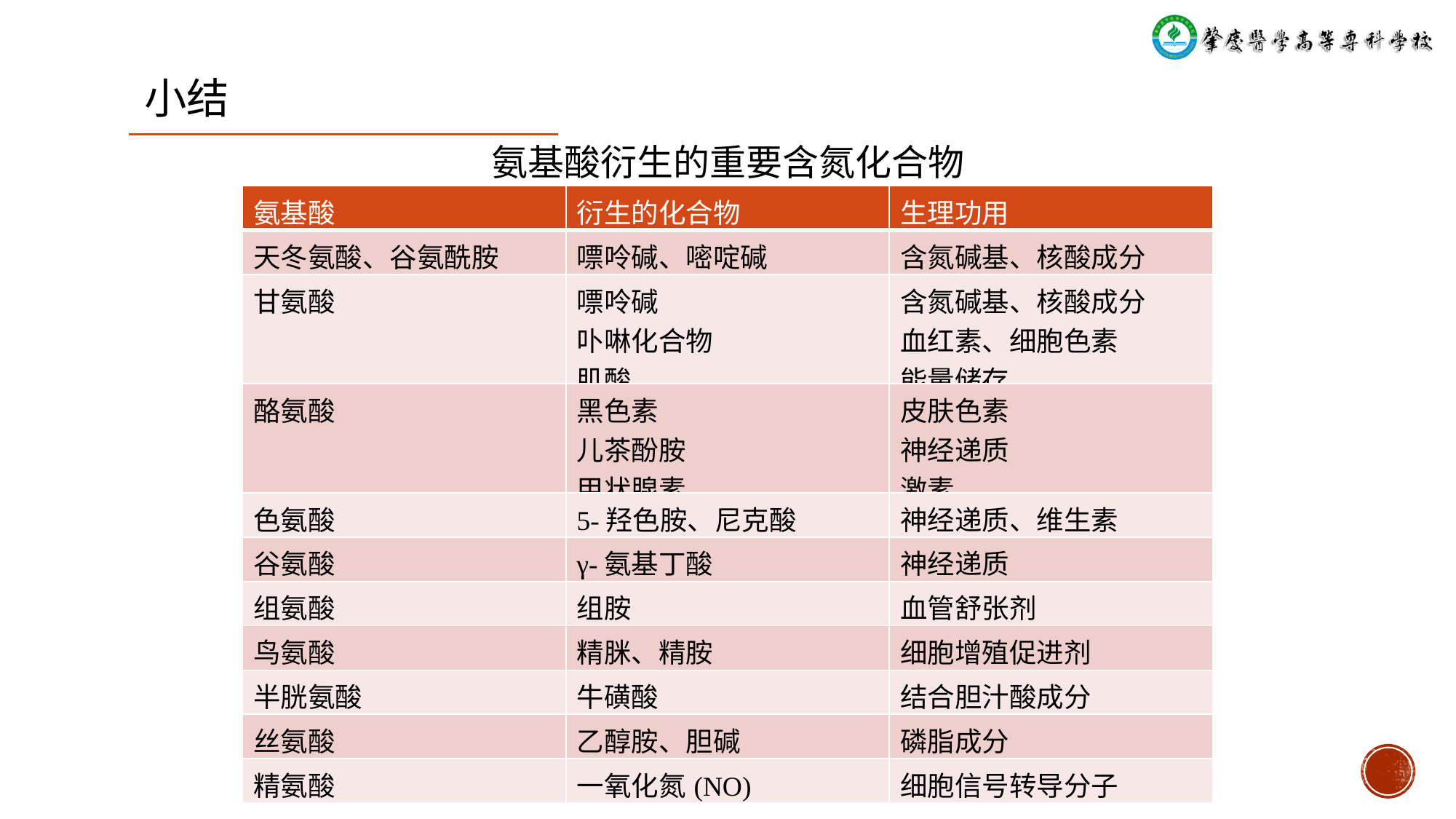

小结
氨基酸衍生的重要含氮化合物
| 氨基酸 | 衍生的化合物 | 生理功用 |
| --- | --- | --- |
| 天冬氨酸、谷氨酰胺 | 嘌呤碱、嘧啶碱 | 含氮碱基、核酸成分 |
| 甘氨酸 | 嘌呤碱 卟啉化合物 肌酸 | 含氮碱基、核酸成分 血红素、细胞色素 能量储存 |
| 酪氨酸 | 黑色素 儿茶酚胺 甲状腺素 | 皮肤色素 神经递质 激素 |
| 色氨酸 | 5-羟色胺、尼克酸 | 神经递质、维生素 |
| 谷氨酸 | γ-氨基丁酸 | 神经递质 |
| 组氨酸 | 组胺 | 血管舒张剂 |
| 鸟氨酸 | 精脒、精胺 | 细胞增殖促进剂 |
| 半胱氨酸 | 牛磺酸 | 结合胆汁酸成分 |
| 丝氨酸 | 乙醇胺、胆碱 | 磷脂成分 |
| 精氨酸 | 一氧化氮(NO) | 细胞信号转导分子 |